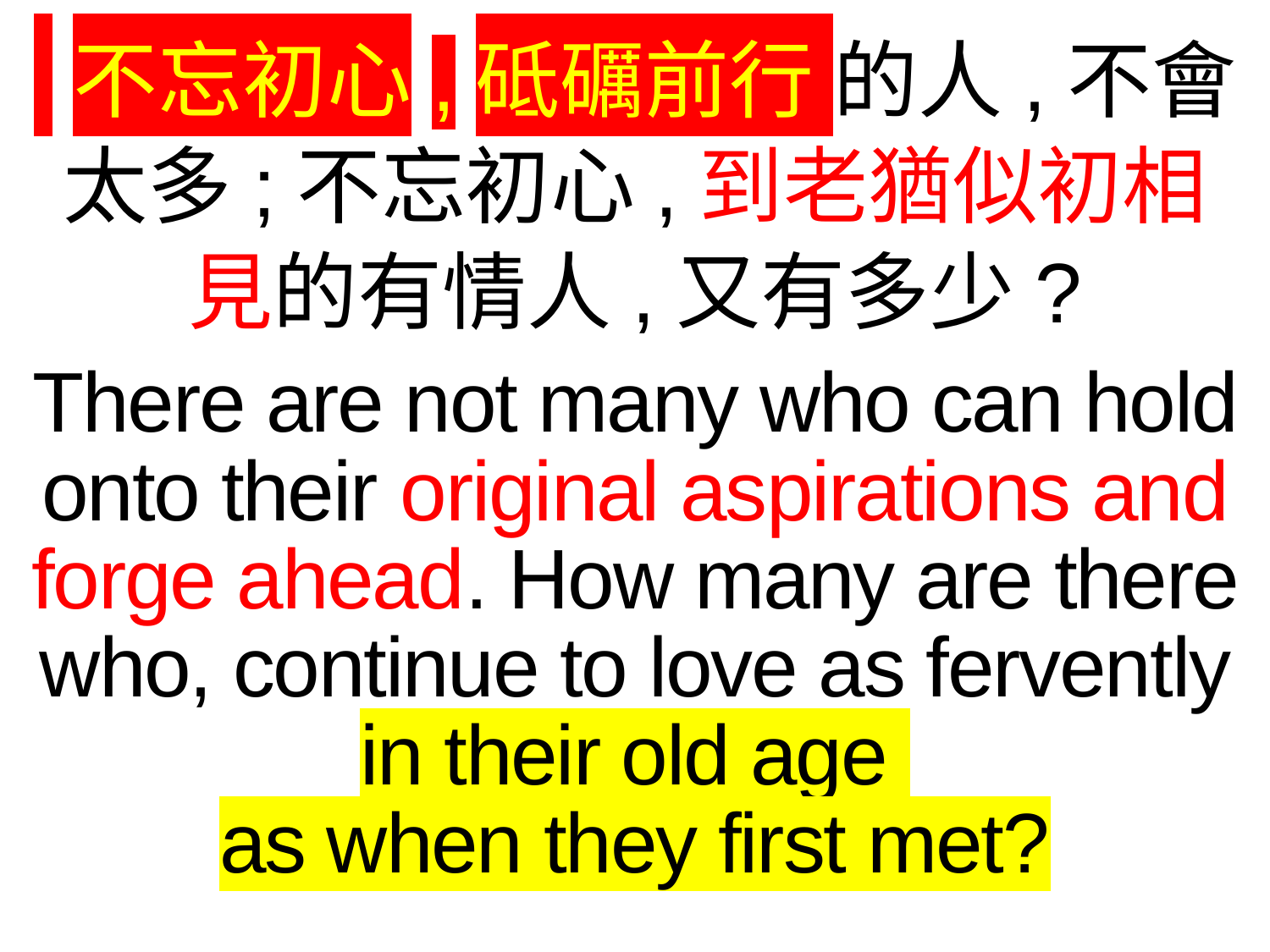

不忘初心,砥礪前行 的人,不會太多;不忘初心,到老猶似初相見的有情人,又有多少?
There are not many who can hold onto their original aspirations and forge ahead. How many are there who, continue to love as fervently in their old age
as when they first met?